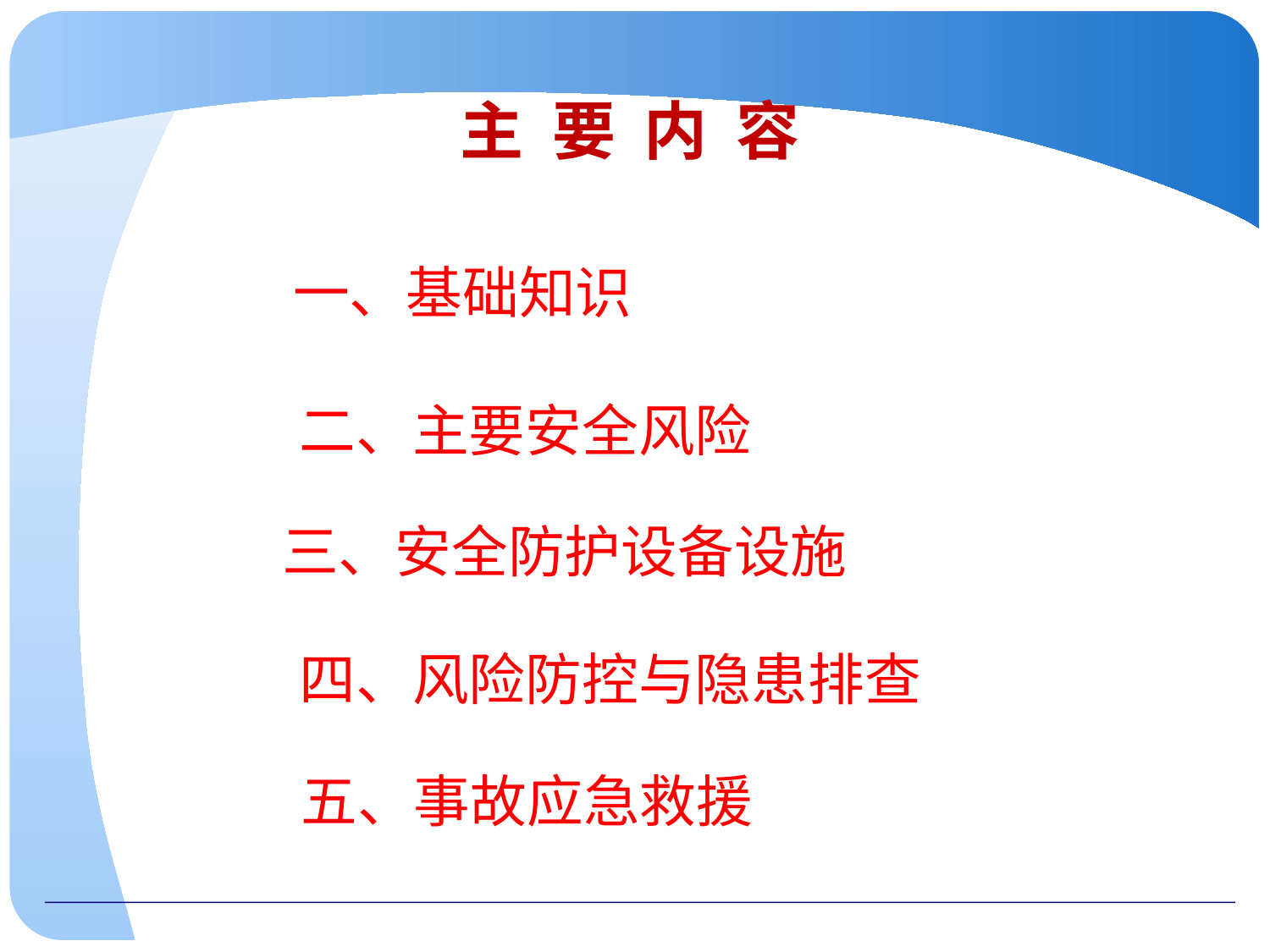

# 主  要  内  容
   一、基础知识
   二、主要安全风险
    三、安全防护设备设施
   四、风险防控与隐患排查
   五、事故应急救援
2